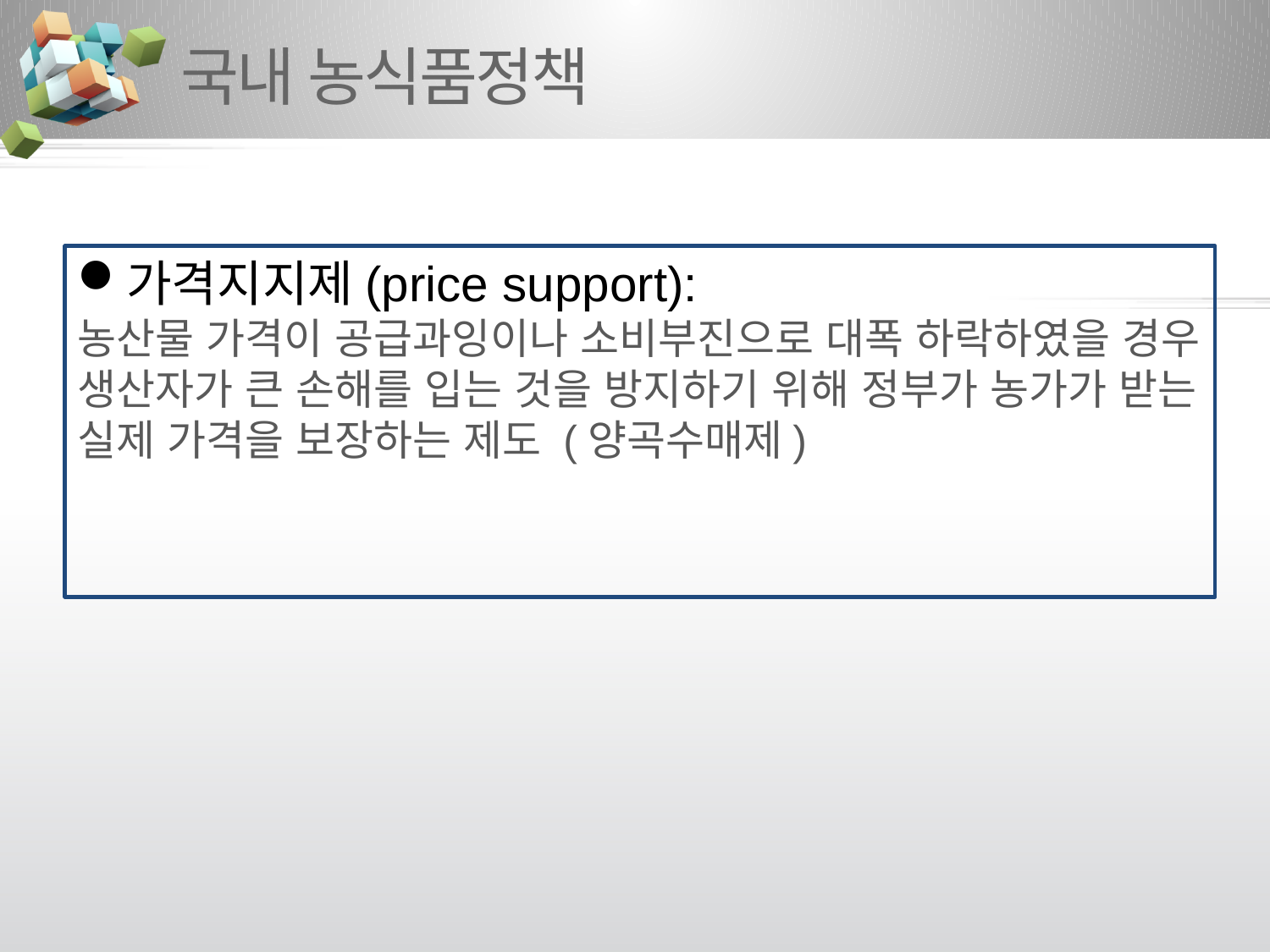

# 국내 농식품정책
가격지지제(price support):
농산물 가격이 공급과잉이나 소비부진으로 대폭 하락하였을 경우 생산자가 큰 손해를 입는 것을 방지하기 위해 정부가 농가가 받는 실제 가격을 보장하는 제도 (양곡수매제)